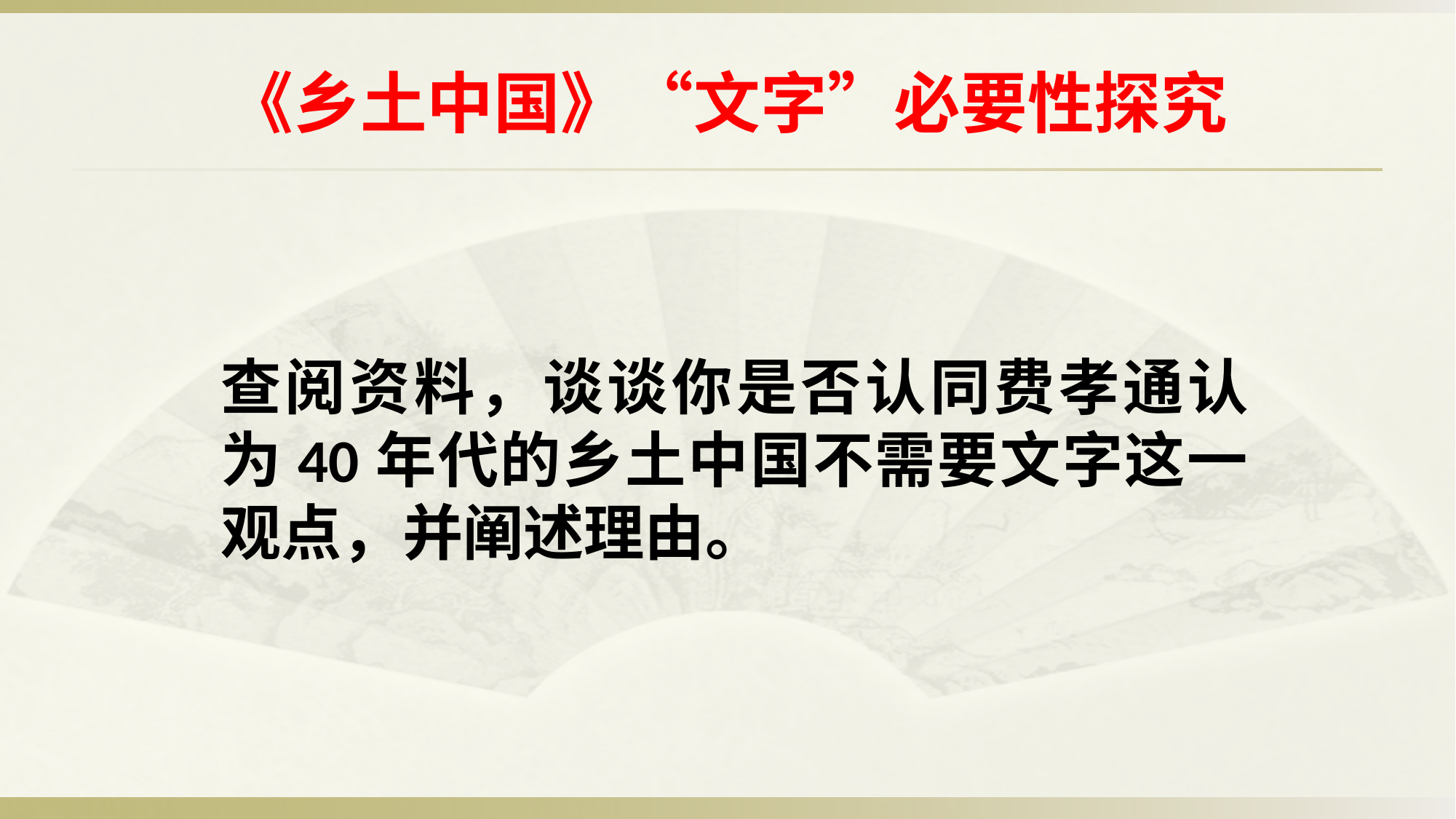

# 《乡土中国》“文字”必要性探究
查阅资料，谈谈你是否认同费孝通认为40年代的乡土中国不需要文字这一观点，并阐述理由。